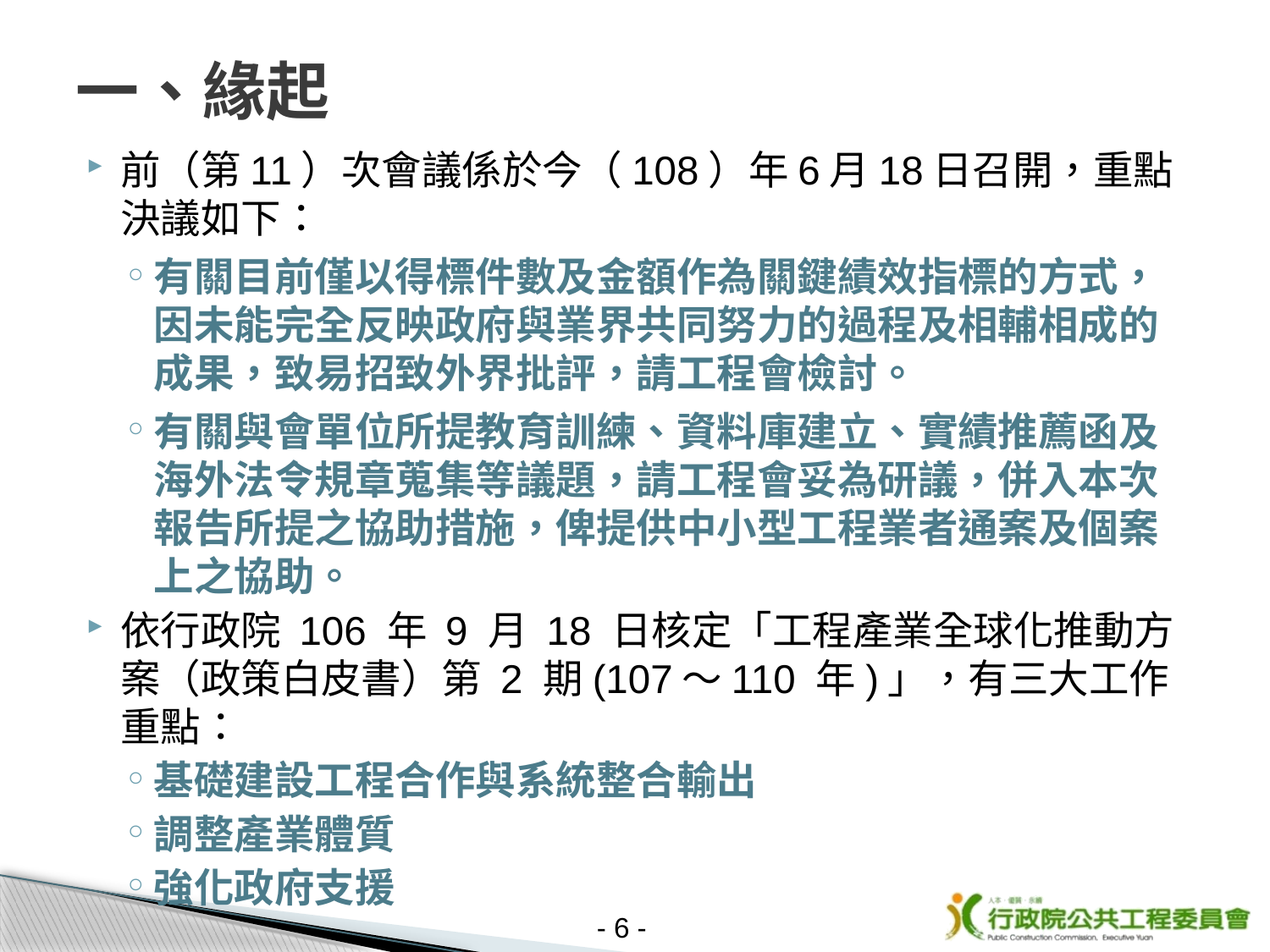

# 一、緣起
前（第11）次會議係於今（108）年6月18日召開，重點決議如下：
有關目前僅以得標件數及金額作為關鍵績效指標的方式，因未能完全反映政府與業界共同努力的過程及相輔相成的成果，致易招致外界批評，請工程會檢討。
有關與會單位所提教育訓練、資料庫建立、實績推薦函及海外法令規章蒐集等議題，請工程會妥為研議，併入本次報告所提之協助措施，俾提供中小型工程業者通案及個案上之協助。
依行政院 106 年 9 月 18 日核定「工程產業全球化推動方案（政策白皮書）第 2 期(107～110 年)」，有三大工作重點：
基礎建設工程合作與系統整合輸出
調整產業體質
強化政府支援